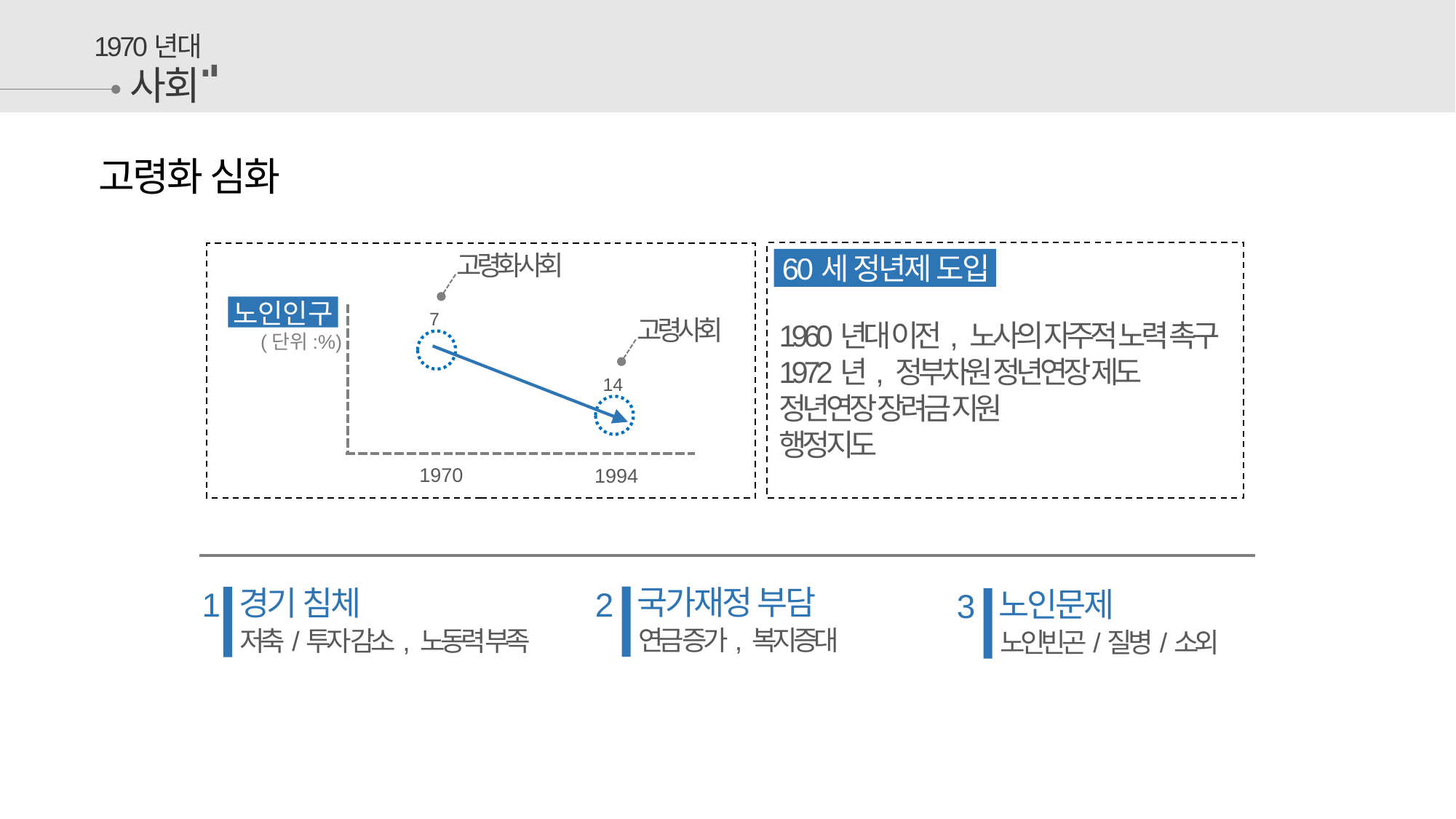

1970년대

사회
고령화 심화
고령화사회

노인인구
7

14

1970
1994
(단위:%)
고령사회

60세 정년제 도입
1960년대 이전, 노사의 자주적 노력 촉구
1972년, 정부차원 정년연장 제도
정년연장 장려금 지원
행정지도
국가재정 부담

연금 증가, 복지증대
2
경기 침체

저축/투자 감소, 노동력 부족
1
노인문제

노인빈곤/질병/소외
3